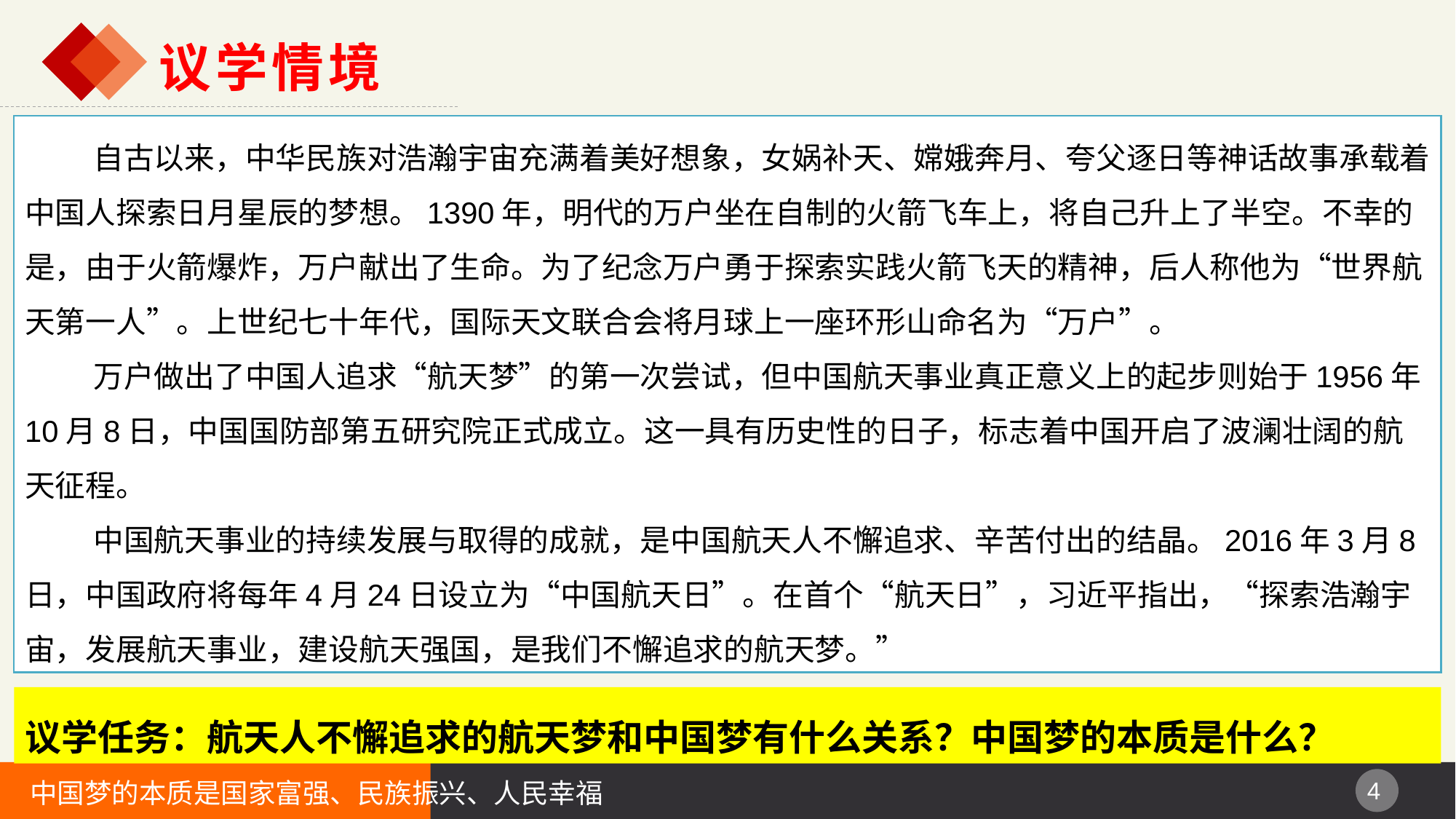

议学情境

 自古以来，中华民族对浩瀚宇宙充满着美好想象，女娲补天、嫦娥奔月、夸父逐日等神话故事承载着中国人探索日月星辰的梦想。1390年，明代的万户坐在自制的火箭飞车上，将自己升上了半空。不幸的是，由于火箭爆炸，万户献出了生命。为了纪念万户勇于探索实践火箭飞天的精神，后人称他为“世界航天第一人”。上世纪七十年代，国际天文联合会将月球上一座环形山命名为“万户”。
 万户做出了中国人追求“航天梦”的第一次尝试，但中国航天事业真正意义上的起步则始于1956年10月8日，中国国防部第五研究院正式成立。这一具有历史性的日子，标志着中国开启了波澜壮阔的航天征程。
 中国航天事业的持续发展与取得的成就，是中国航天人不懈追求、辛苦付出的结晶。2016年3月8日，中国政府将每年4月24日设立为“中国航天日”。在首个“航天日”，习近平指出，“探索浩瀚宇宙，发展航天事业，建设航天强国，是我们不懈追求的航天梦。”
议学任务：航天人不懈追求的航天梦和中国梦有什么关系？中国梦的本质是什么？
中国梦的本质是国家富强、民族振兴、人民幸福